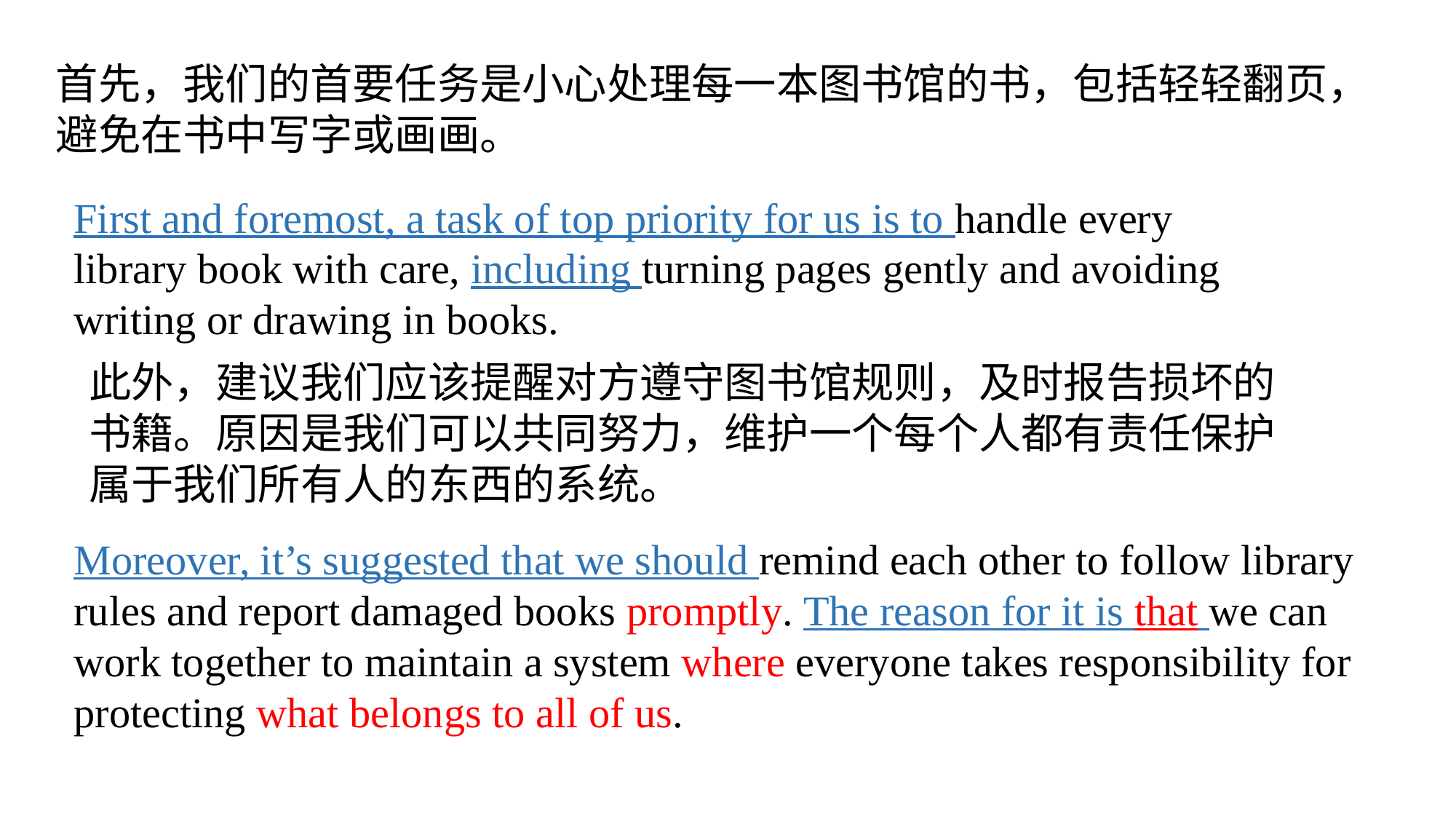

首先，我们的首要任务是小心处理每一本图书馆的书，包括轻轻翻页，避免在书中写字或画画。
First and foremost, a task of top priority for us is to handle every library book with care, including turning pages gently and avoiding writing or drawing in books.
此外，建议我们应该提醒对方遵守图书馆规则，及时报告损坏的书籍。原因是我们可以共同努力，维护一个每个人都有责任保护属于我们所有人的东西的系统。
Moreover, it’s suggested that we should remind each other to follow library rules and report damaged books promptly. The reason for it is that we can work together to maintain a system where everyone takes responsibility for protecting what belongs to all of us.